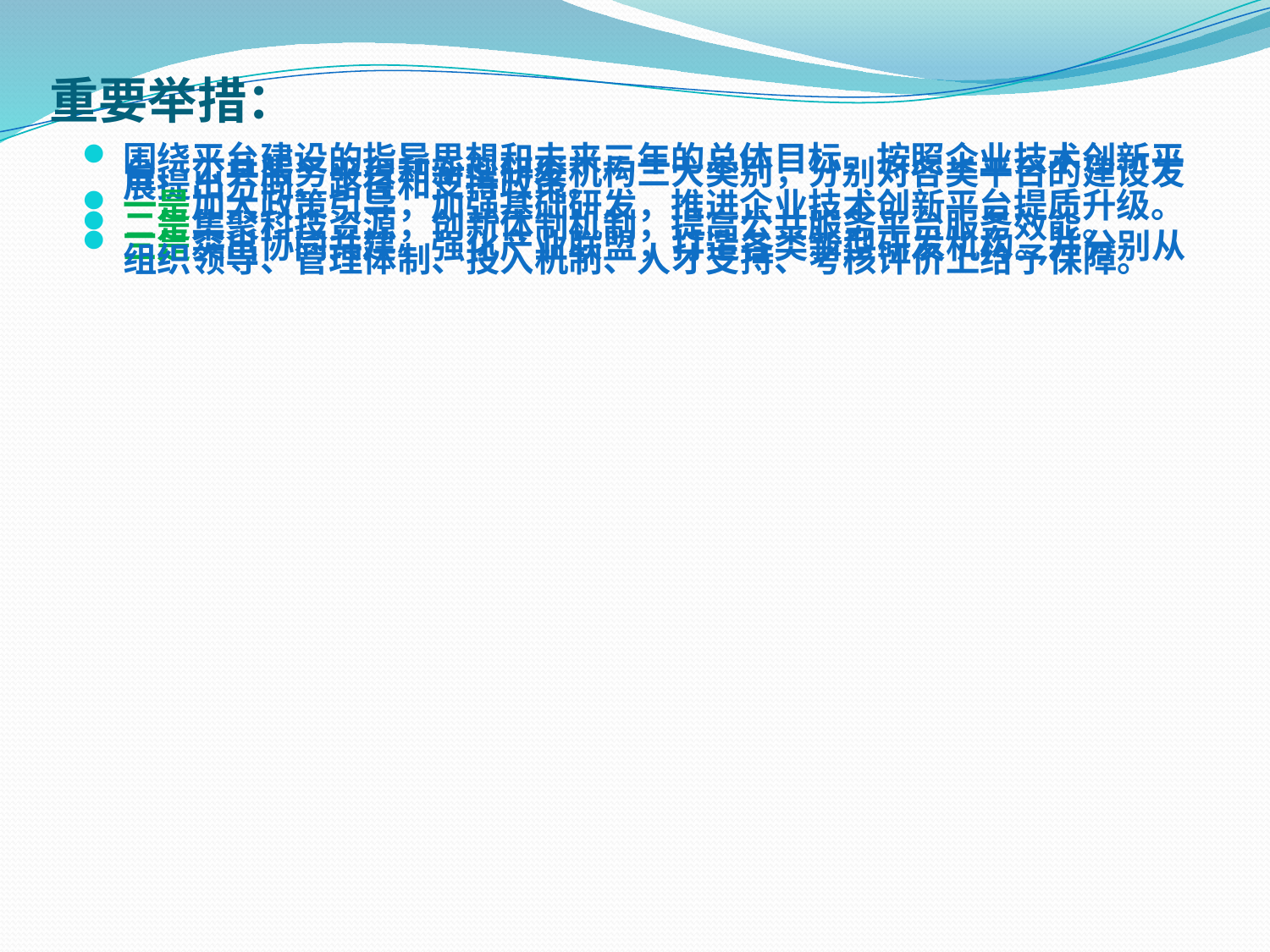

# 重要举措：
围绕平台建设的指导思想和未来三年的总体目标，按照企业技术创新平台、公共服务平台和新型研发机构三大类别，分别对各类平台的建设发展提出方向、路径和支持政策。
一是加大政策引导，加强基础研发，推进企业技术创新平台提质升级。
二是集聚科技资源，创新体制机制，提高公共服务平台服务效能。
三是突出协同共建，强化产业联盟，打造各类新型研发机构。并分别从组织领导、管理体制、投入机制、人才支持、考核评价上给予保障。